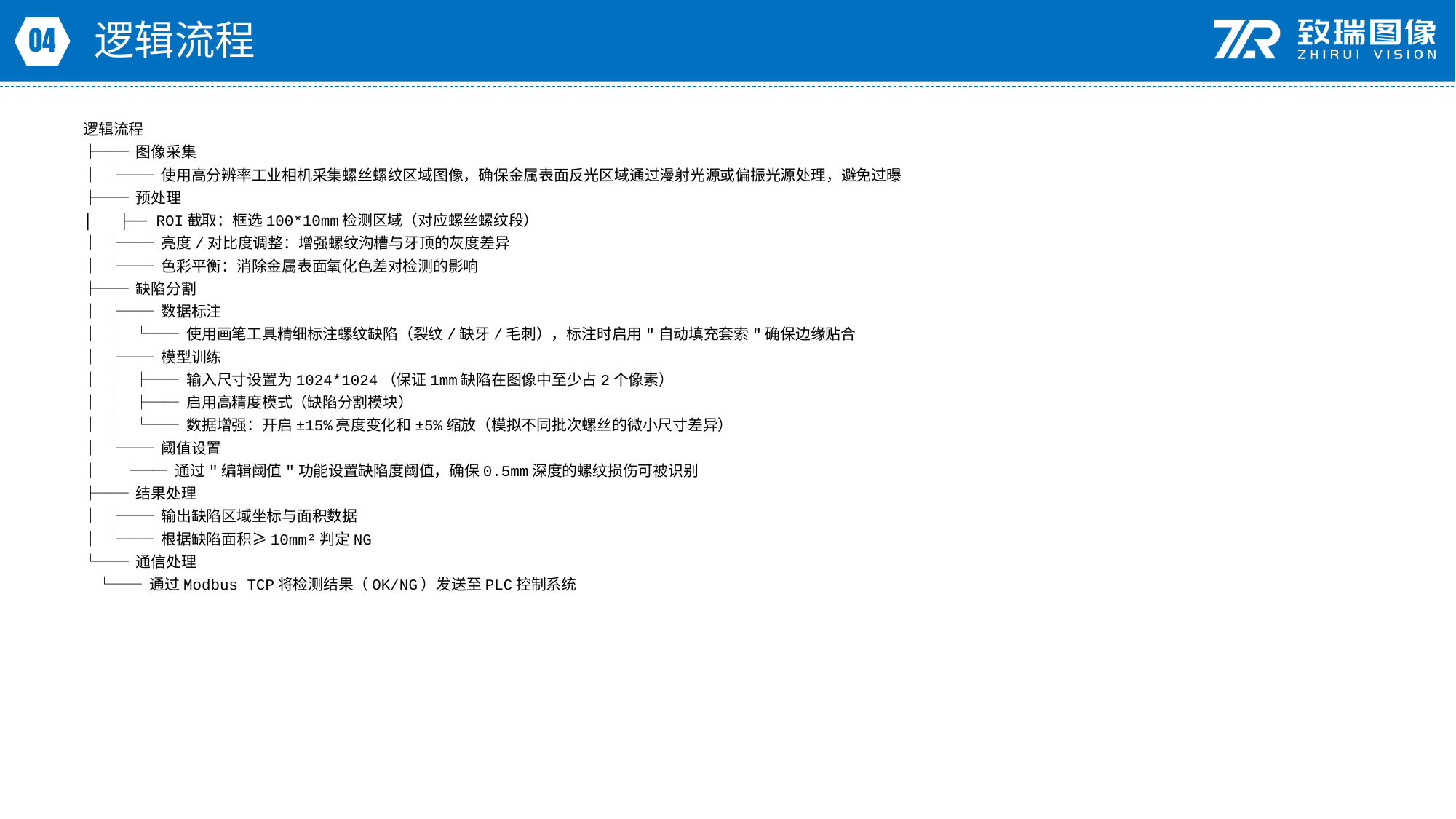

逻辑流程
04

逻辑流程
├── 图像采集
│   └── 使用高分辨率工业相机采集螺丝螺纹区域图像，确保金属表面反光区域通过漫射光源或偏振光源处理，避免过曝
├── 预处理
│   ├── ROI截取：框选100*10mm检测区域（对应螺丝螺纹段）
│   ├── 亮度/对比度调整：增强螺纹沟槽与牙顶的灰度差异
│   └── 色彩平衡：消除金属表面氧化色差对检测的影响
├── 缺陷分割
│   ├── 数据标注
│   │   └── 使用画笔工具精细标注螺纹缺陷（裂纹/缺牙/毛刺），标注时启用"自动填充套索"确保边缘贴合
│   ├── 模型训练
│   │   ├── 输入尺寸设置为1024*1024（保证1mm缺陷在图像中至少占2个像素）
│   │   ├── 启用高精度模式（缺陷分割模块）
│   │   └── 数据增强：开启±15%亮度变化和±5%缩放（模拟不同批次螺丝的微小尺寸差异）
│   └── 阈值设置
│       └── 通过"编辑阈值"功能设置缺陷度阈值，确保0.5mm深度的螺纹损伤可被识别
├── 结果处理
│   ├── 输出缺陷区域坐标与面积数据
│   └── 根据缺陷面积≥10mm²判定NG
└── 通信处理
    └── 通过Modbus TCP将检测结果（OK/NG）发送至PLC控制系统